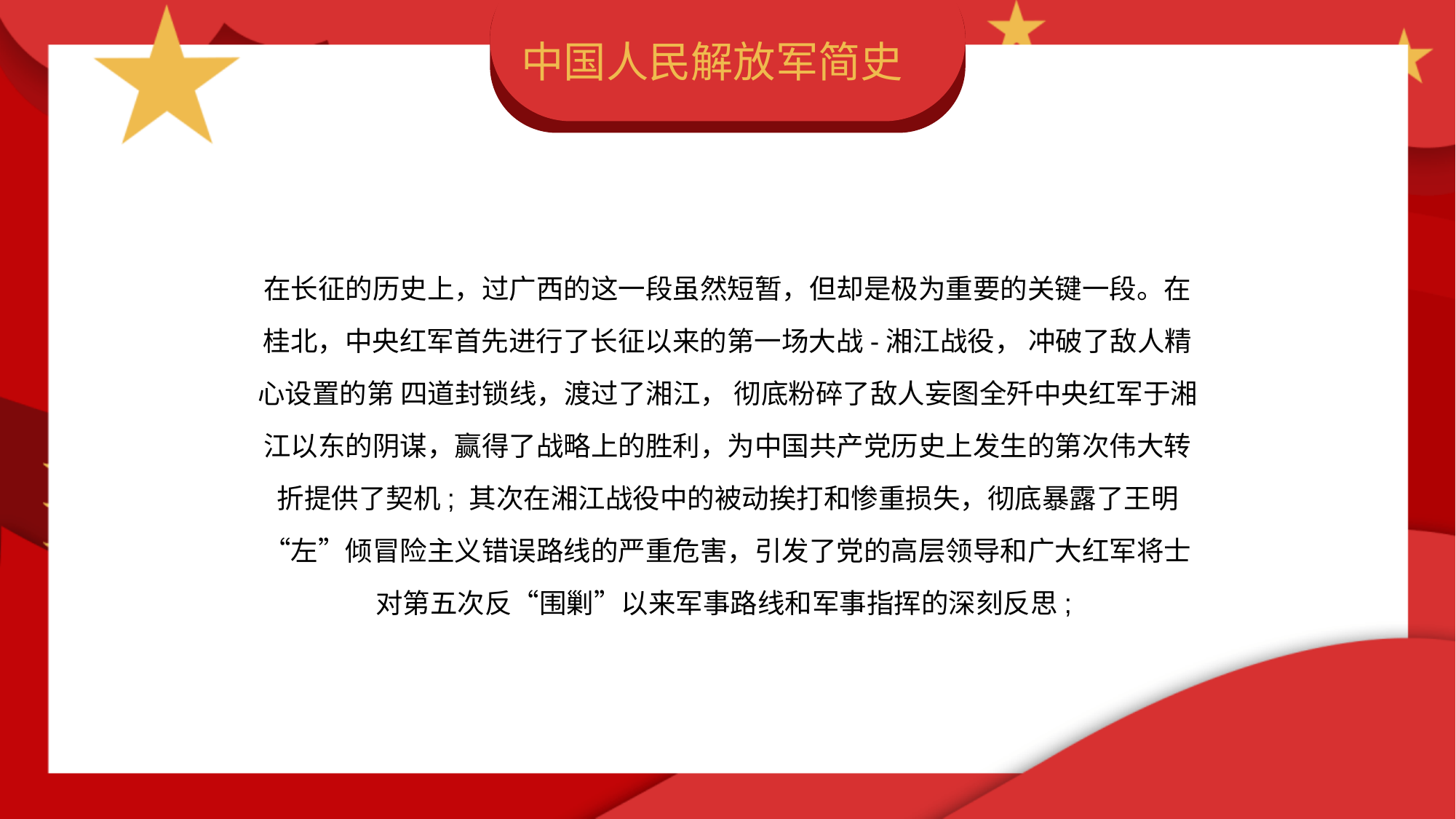

中国人民解放军简史

在长征的历史上，过广西的这一段虽然短暂，但却是极为重要的关键一段。在桂北，中央红军首先进行了长征以来的第一场大战-湘江战役， 冲破了敌人精心设置的第 四道封锁线，渡过了湘江， 彻底粉碎了敌人妄图全歼中央红军于湘江以东的阴谋，赢得了战略上的胜利，为中国共产党历史上发生的第次伟大转 折提供了契机; 其次在湘江战役中的被动挨打和惨重损失，彻底暴露了王明“左”倾冒险主义错误路线的严重危害，引发了党的高层领导和广大红军将士对第五次反“围剿”以来军事路线和军事指挥的深刻反思;